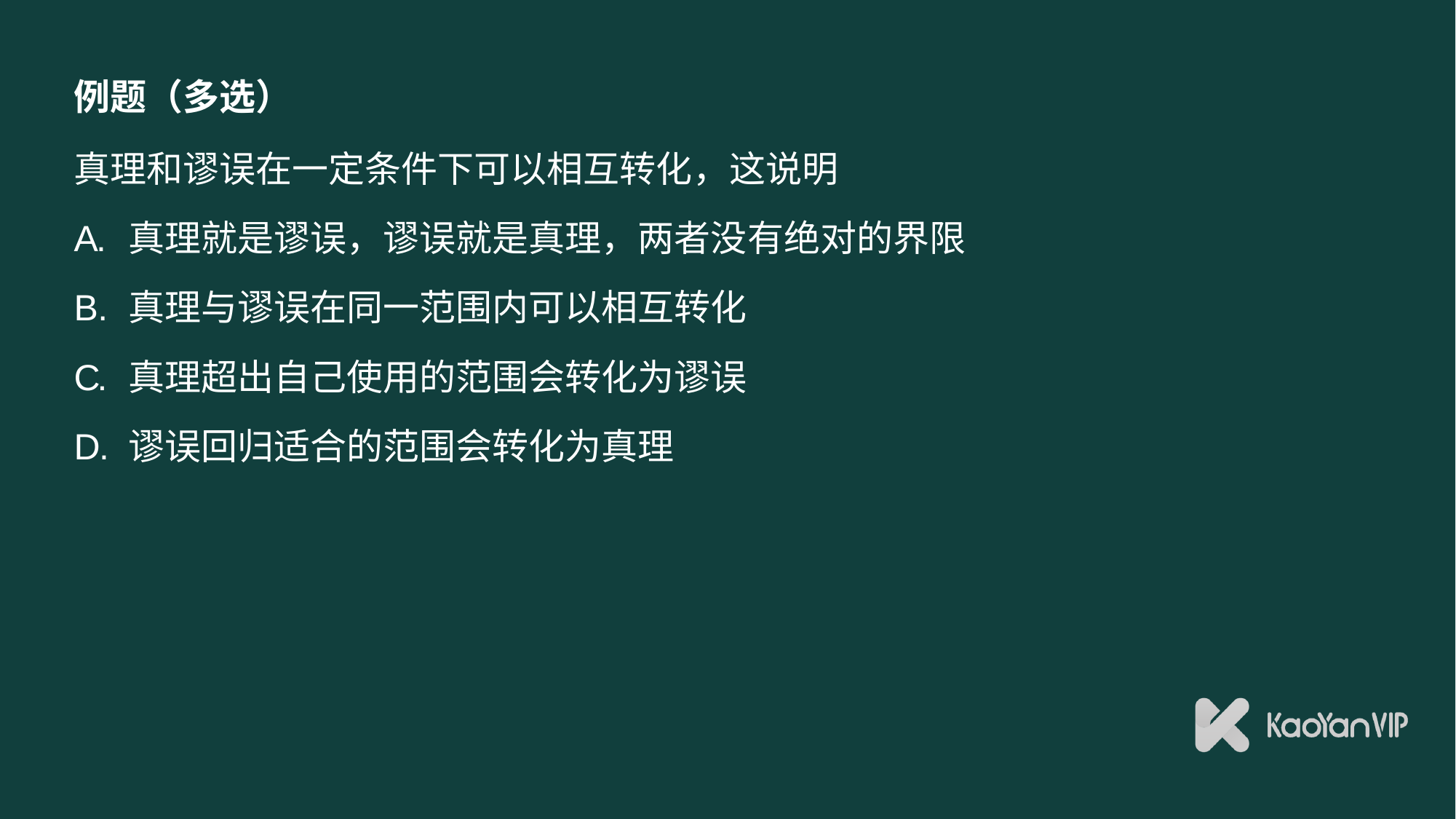

# 例题（多选）
真理和谬误在一定条件下可以相互转化，这说明
真理就是谬误，谬误就是真理，两者没有绝对的界限
真理与谬误在同一范围内可以相互转化
真理超出自己使用的范围会转化为谬误
谬误回归适合的范围会转化为真理